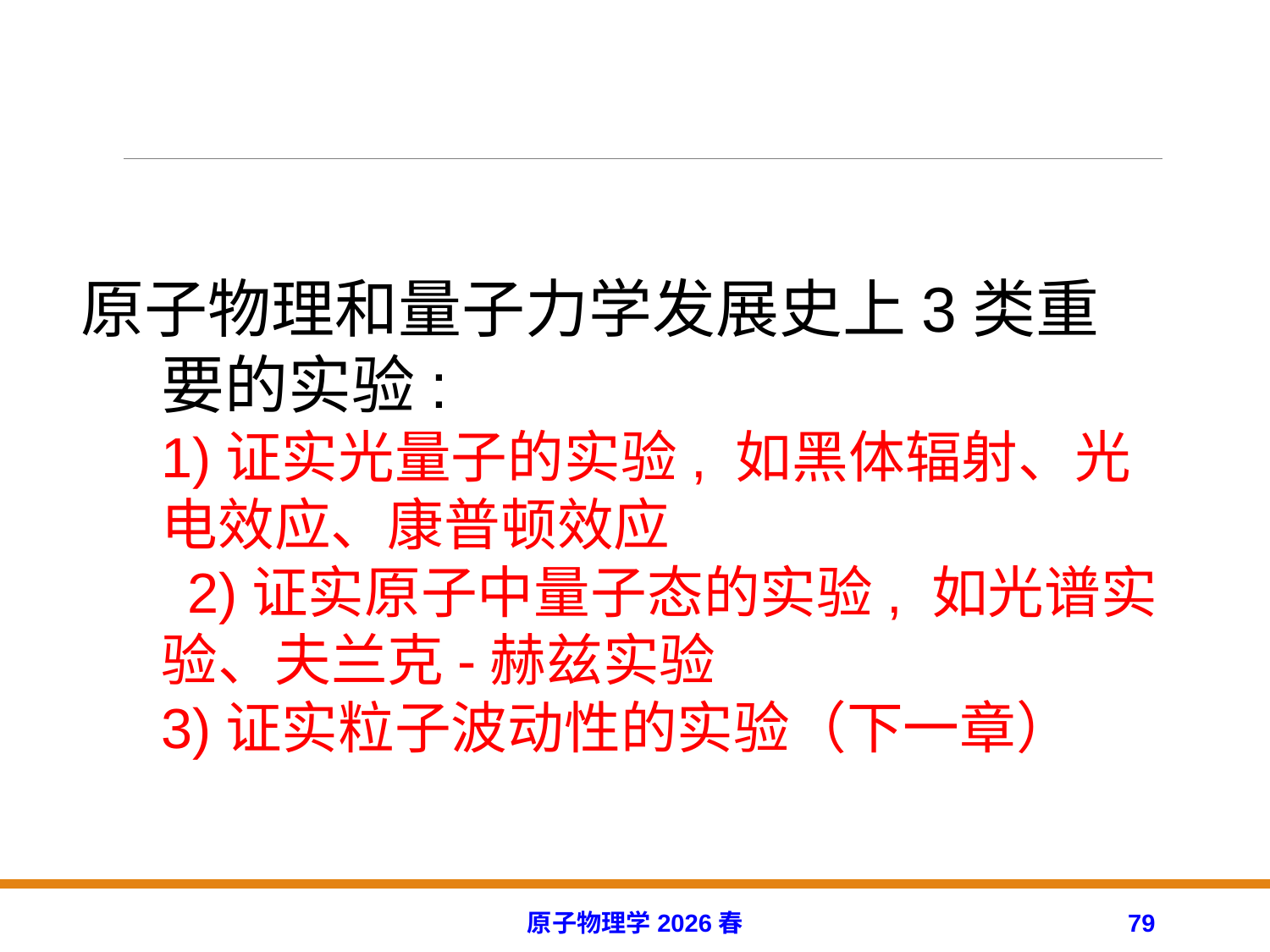

#
原子物理和量子力学发展史上3类重要的实验:
1)证实光量子的实验, 如黑体辐射、光电效应、康普顿效应
 2)证实原子中量子态的实验, 如光谱实验、夫兰克-赫兹实验
3)证实粒子波动性的实验（下一章）
原子物理学2026春
79